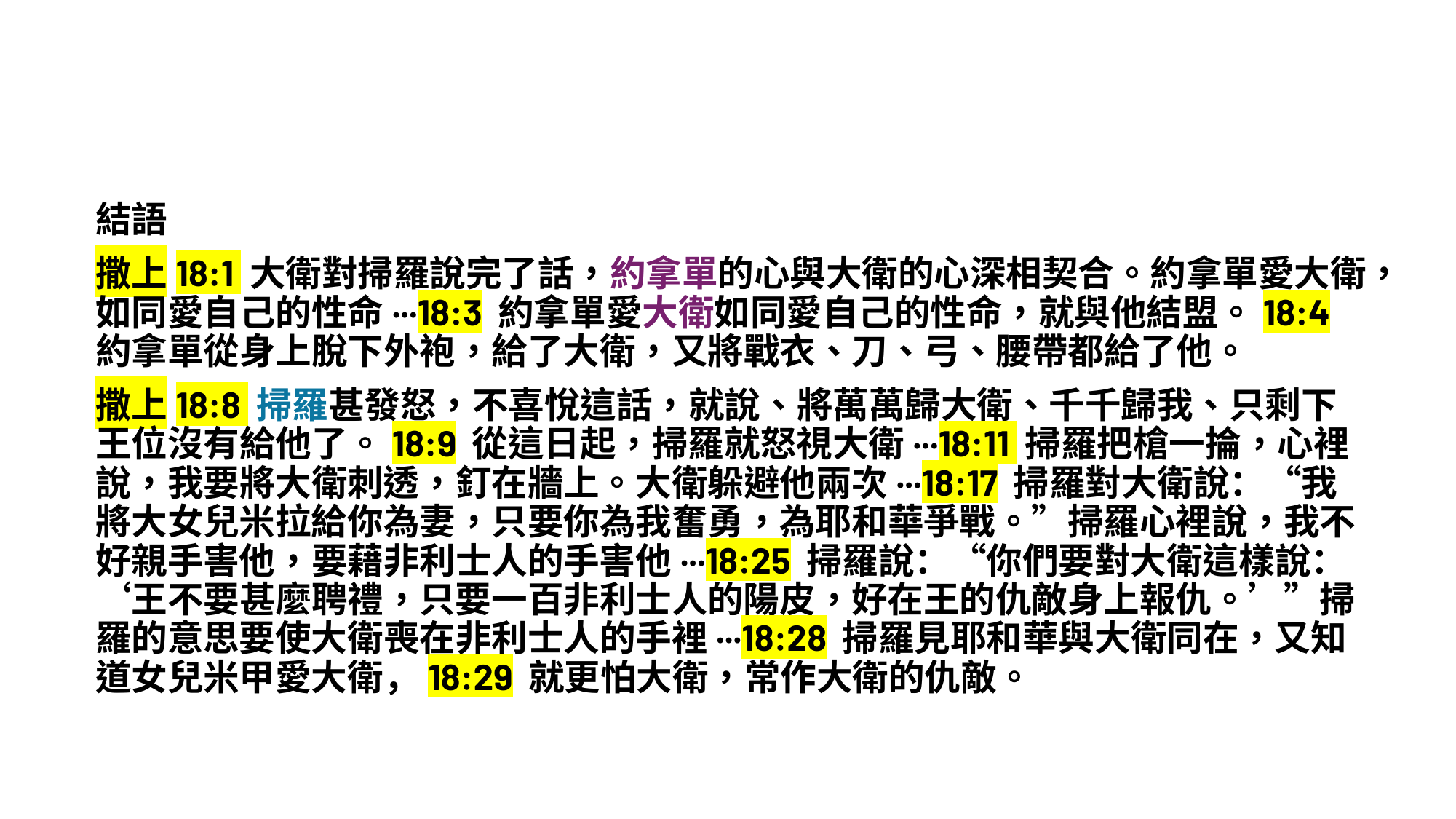

結語
撒上18:1 大衛對掃羅說完了話，約拿單的心與大衛的心深相契合。約拿單愛大衛，如同愛自己的性命···18:3 約拿單愛大衛如同愛自己的性命，就與他結盟。18:4 約拿單從身上脫下外袍，給了大衛，又將戰衣、刀、弓、腰帶都給了他。
撒上18:8 掃羅甚發怒，不喜悅這話，就說、將萬萬歸大衛、千千歸我、只剩下王位沒有給他了。18:9 從這日起，掃羅就怒視大衛···18:11 掃羅把槍一掄，心裡說，我要將大衛刺透，釘在牆上。大衛躲避他兩次···18:17 掃羅對大衛說：“我將大女兒米拉給你為妻，只要你為我奮勇，為耶和華爭戰。”掃羅心裡說，我不好親手害他，要藉非利士人的手害他···18:25 掃羅說：“你們要對大衛這樣說：‘王不要甚麼聘禮，只要一百非利士人的陽皮，好在王的仇敵身上報仇。’”掃羅的意思要使大衛喪在非利士人的手裡···18:28 掃羅見耶和華與大衛同在，又知道女兒米甲愛大衛，18:29 就更怕大衛，常作大衛的仇敵。